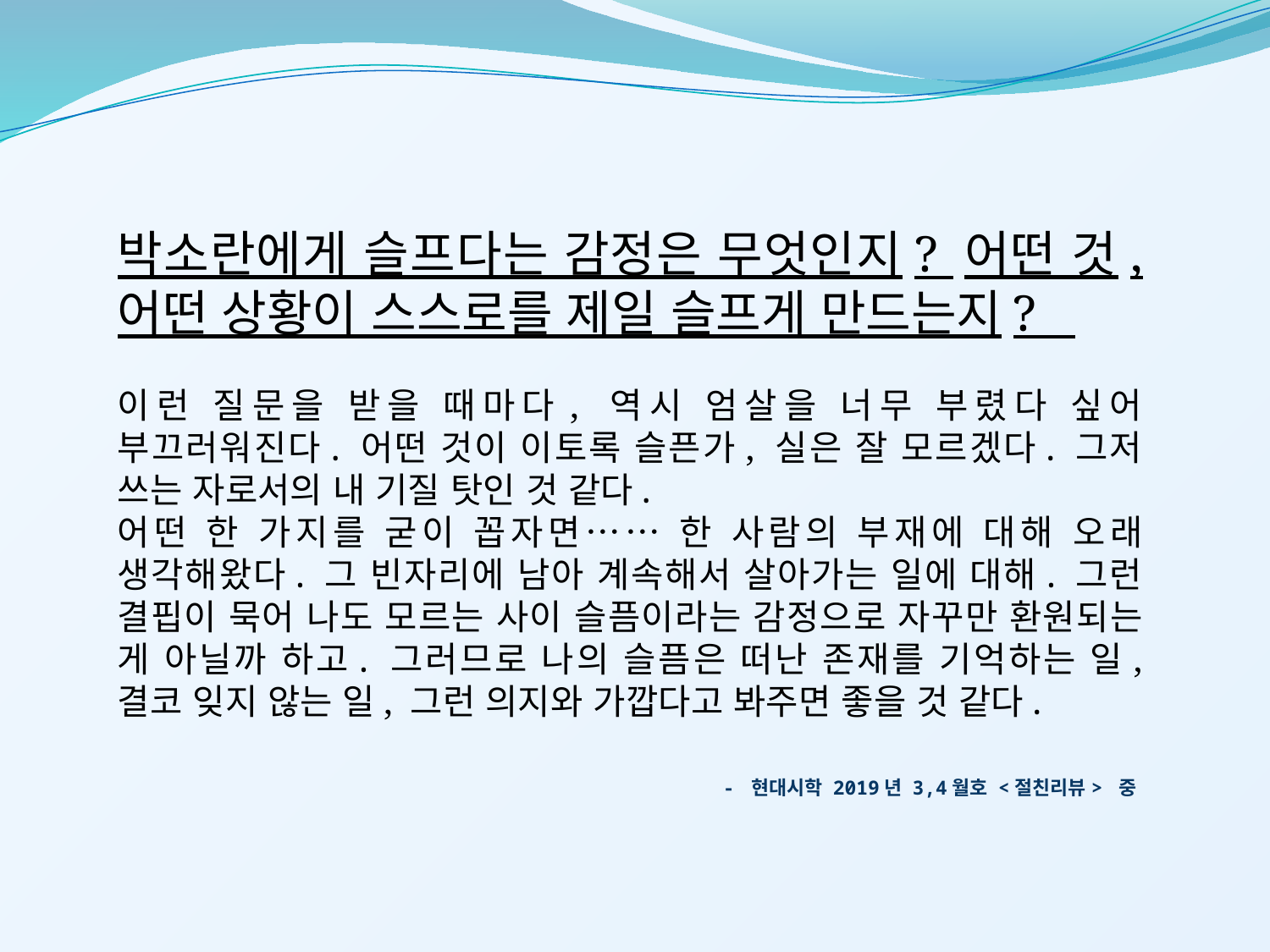

박소란에게 슬프다는 감정은 무엇인지? 어떤 것, 어떤 상황이 스스로를 제일 슬프게 만드는지?

이런 질문을 받을 때마다, 역시 엄살을 너무 부렸다 싶어 부끄러워진다. 어떤 것이 이토록 슬픈가, 실은 잘 모르겠다. 그저 쓰는 자로서의 내 기질 탓인 것 같다.
어떤 한 가지를 굳이 꼽자면…… 한 사람의 부재에 대해 오래 생각해왔다. 그 빈자리에 남아 계속해서 살아가는 일에 대해. 그런 결핍이 묵어 나도 모르는 사이 슬픔이라는 감정으로 자꾸만 환원되는 게 아닐까 하고. 그러므로 나의 슬픔은 떠난 존재를 기억하는 일, 결코 잊지 않는 일, 그런 의지와 가깝다고 봐주면 좋을 것 같다.

- 현대시학 2019년 3,4월호 <절친리뷰> 중